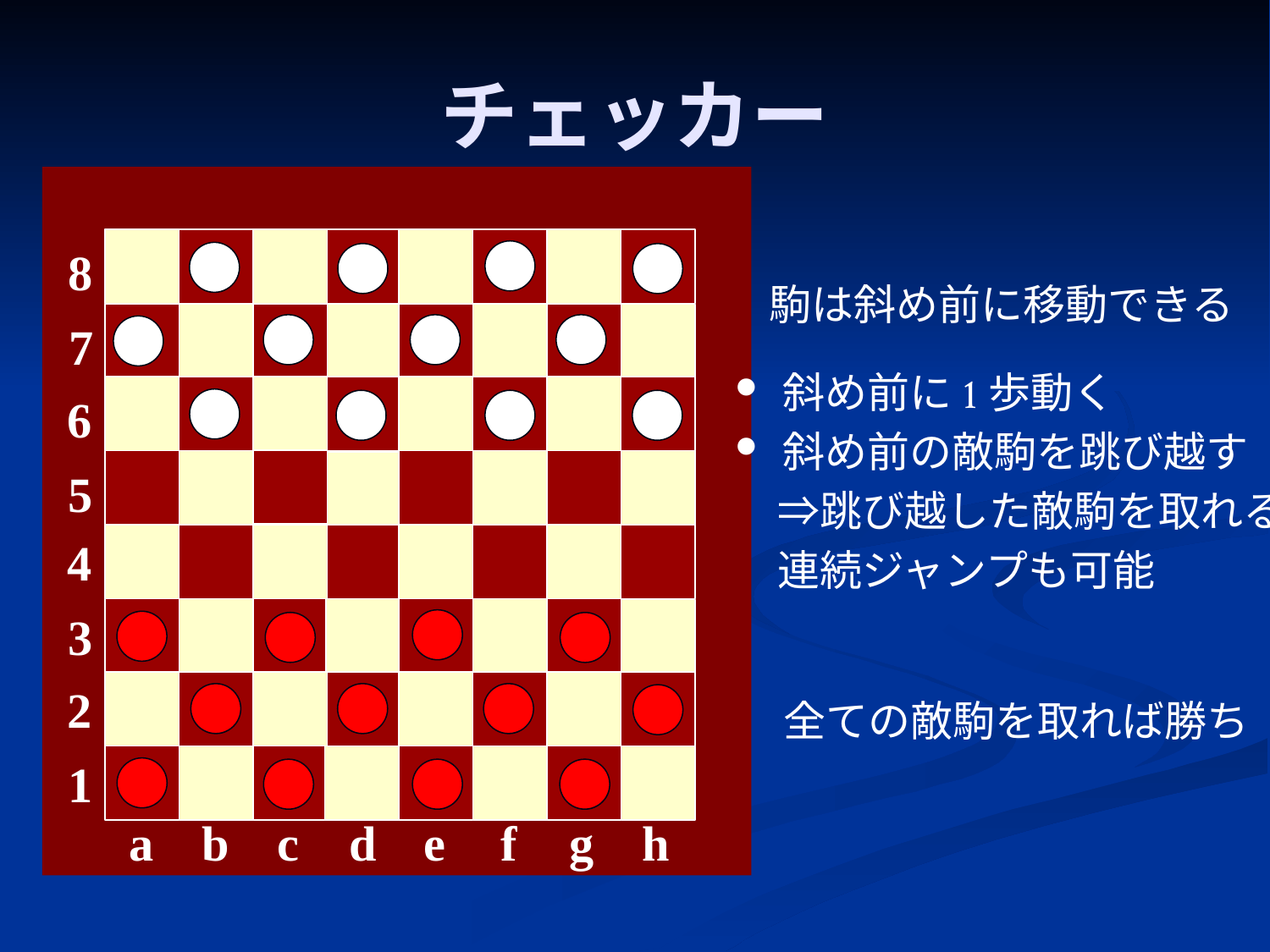

# チェッカー

8

7

6

5

4

3

2

1
d
h
b
f
c
g
a
e

駒は斜め前に移動できる

斜め前に1歩動く
斜め前の敵駒を跳び越す
　⇒跳び越した敵駒を取れる
　連続ジャンプも可能

全ての敵駒を取れば勝ち